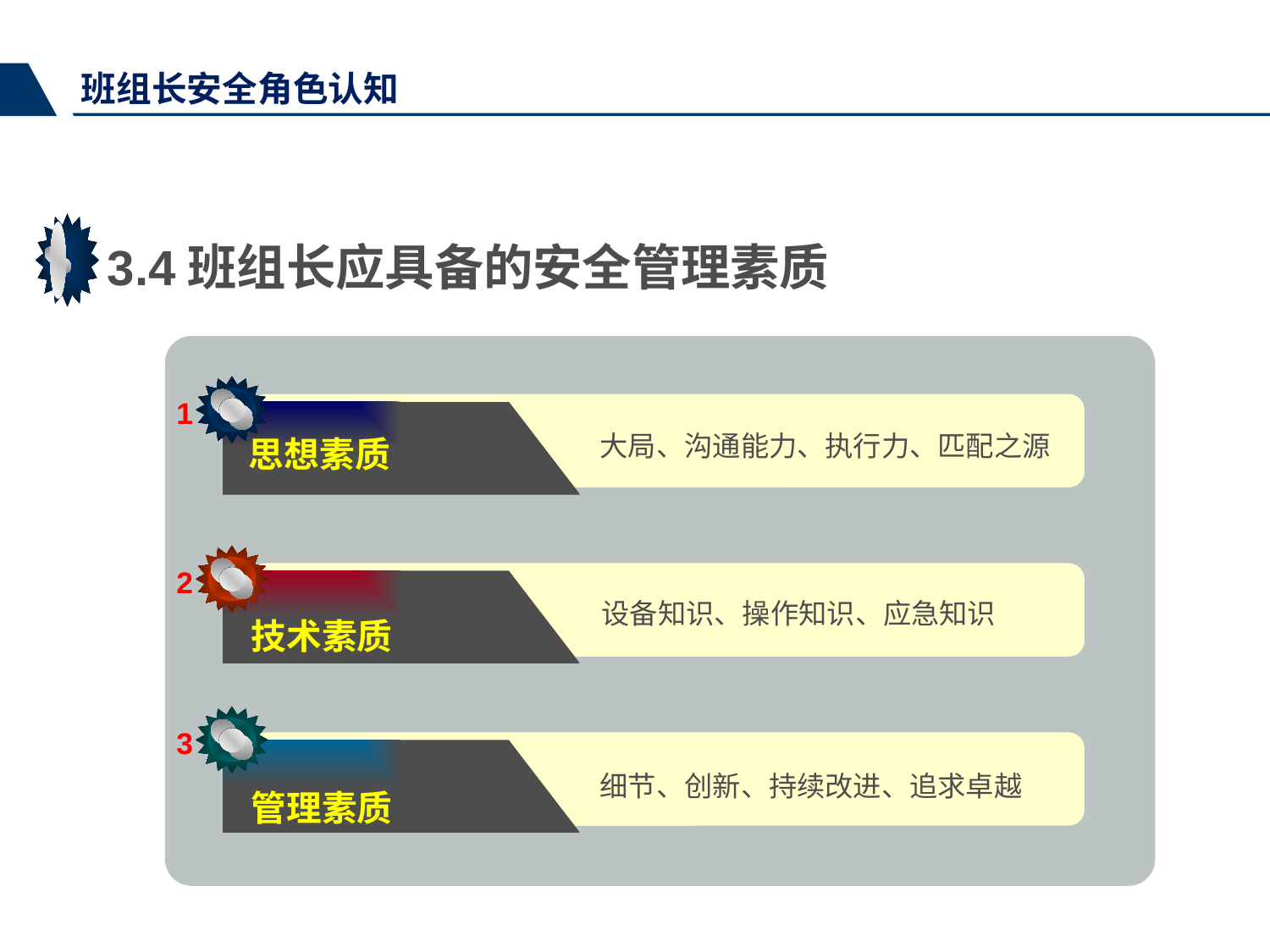

班组长安全角色认知

3.4班组长应具备的安全管理素质

1

思想素质
大局、沟通能力、执行力、匹配之源

2

技术素质
设备知识、操作知识、应急知识

3

管理素质
细节、创新、持续改进、追求卓越